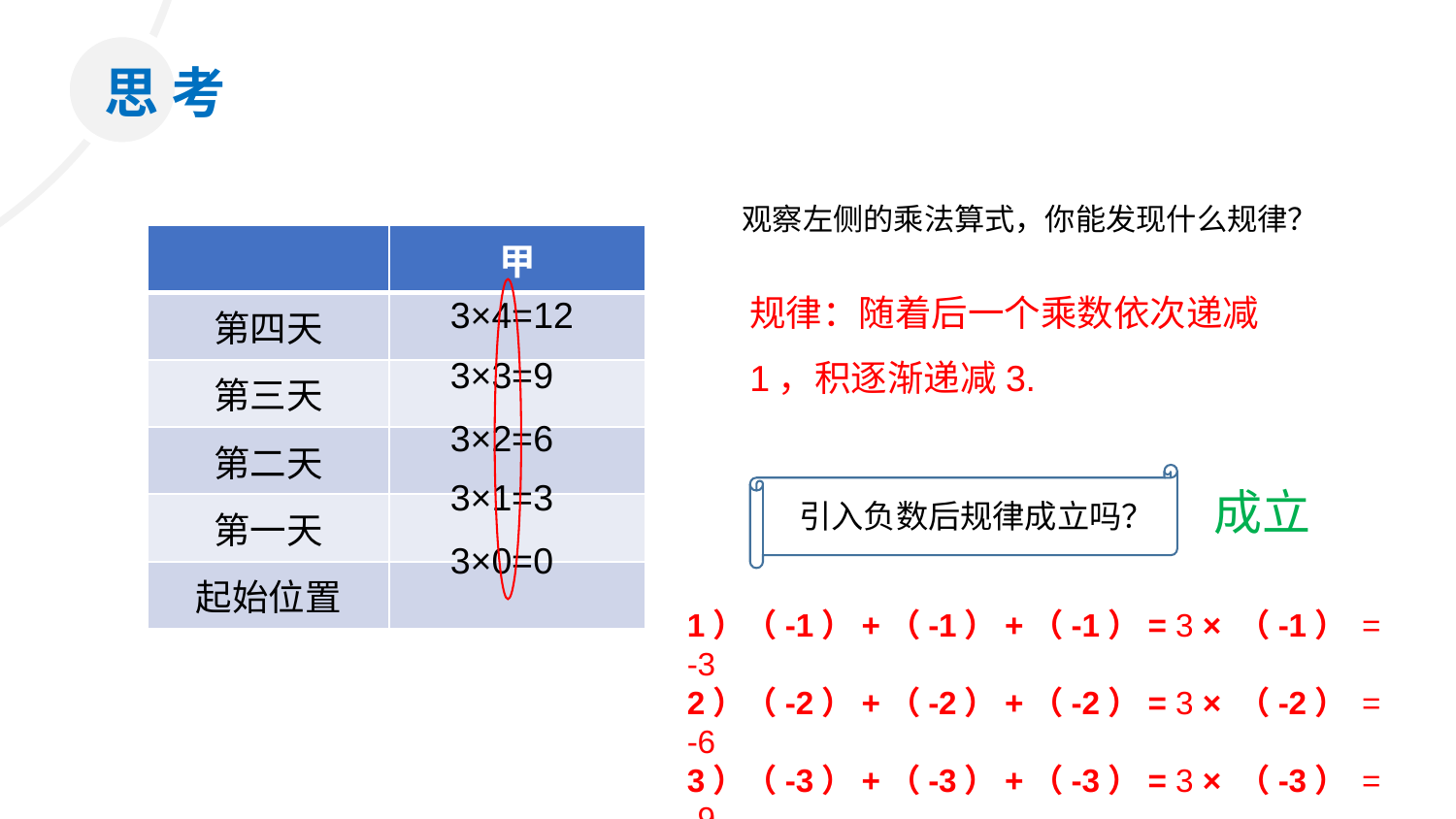

思 考
观察左侧的乘法算式，你能发现什么规律？
|  | 甲 |
| --- | --- |
| 第四天 |  |
| 第三天 |  |
| 第二天 |  |
| 第一天 |  |
| 起始位置 |  |
规律：随着后一个乘数依次递减1，积逐渐递减3.

3×4=12
3×3=9
3×2=6

3×1=3
成立
引入负数后规律成立吗？
3×0=0
1）（-1）+（-1）+（-1）= 3 × （-1） =  -3
2）（-2）+（-2）+（-2）= 3 × （-2） =  -6
3）（-3）+（-3）+（-3）= 3 × （-3） =  -9
                 …